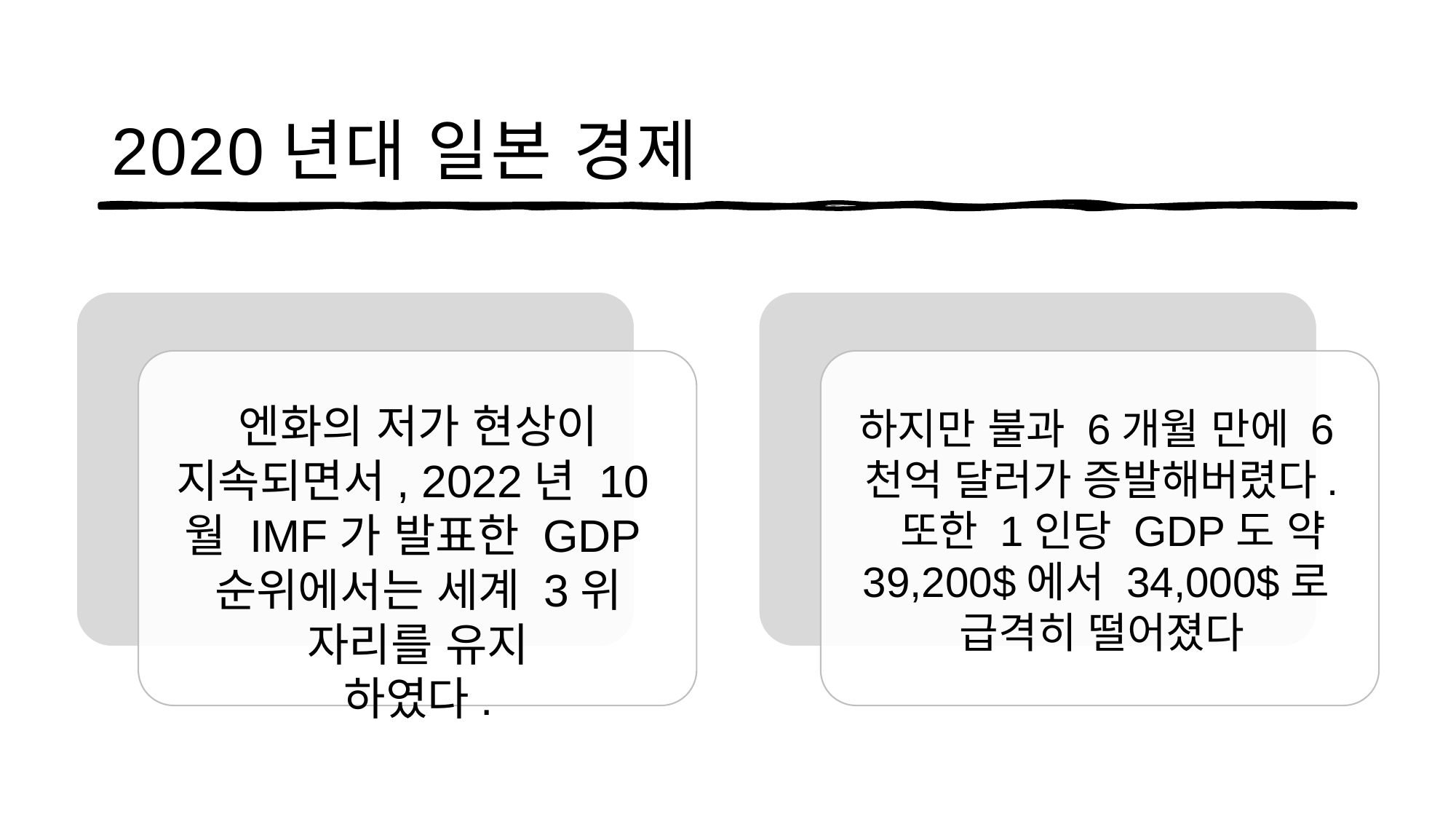

# 2020년대 일본 경제

엔화의 저가 현상이 지속되면서, 2022년 10월 IMF가 발표한 GDP순위에서는 세계 3위 자리를 유지
하였다.
하지만 불과 6개월 만에 6천억 달러가 증발해버렸다.
 또한 1인당 GDP도 약 39,200$에서 34,000$로
급격히 떨어졌다